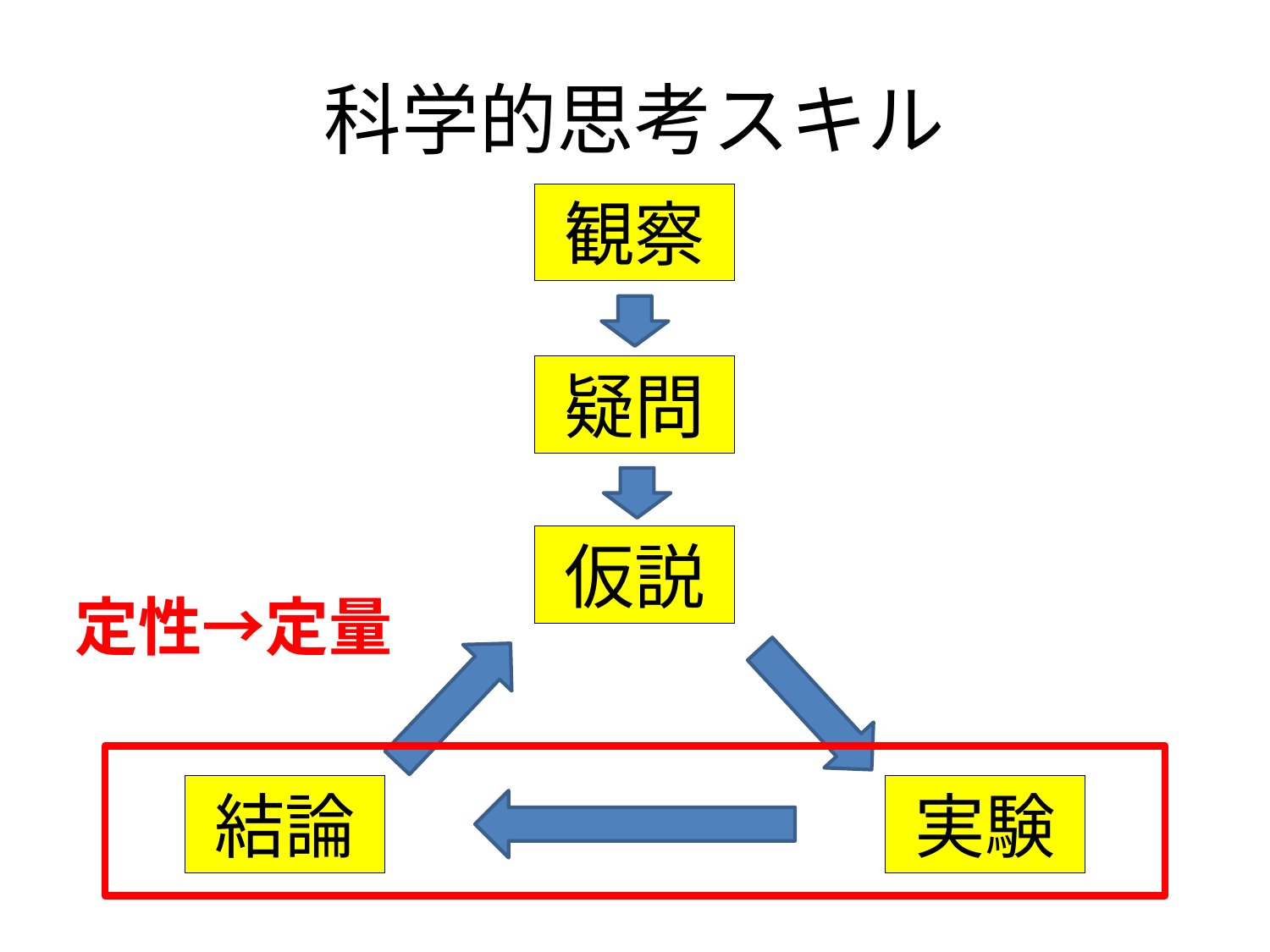

# 科学的思考スキル
観察

疑問

仮説
定性→定量

結論
実験